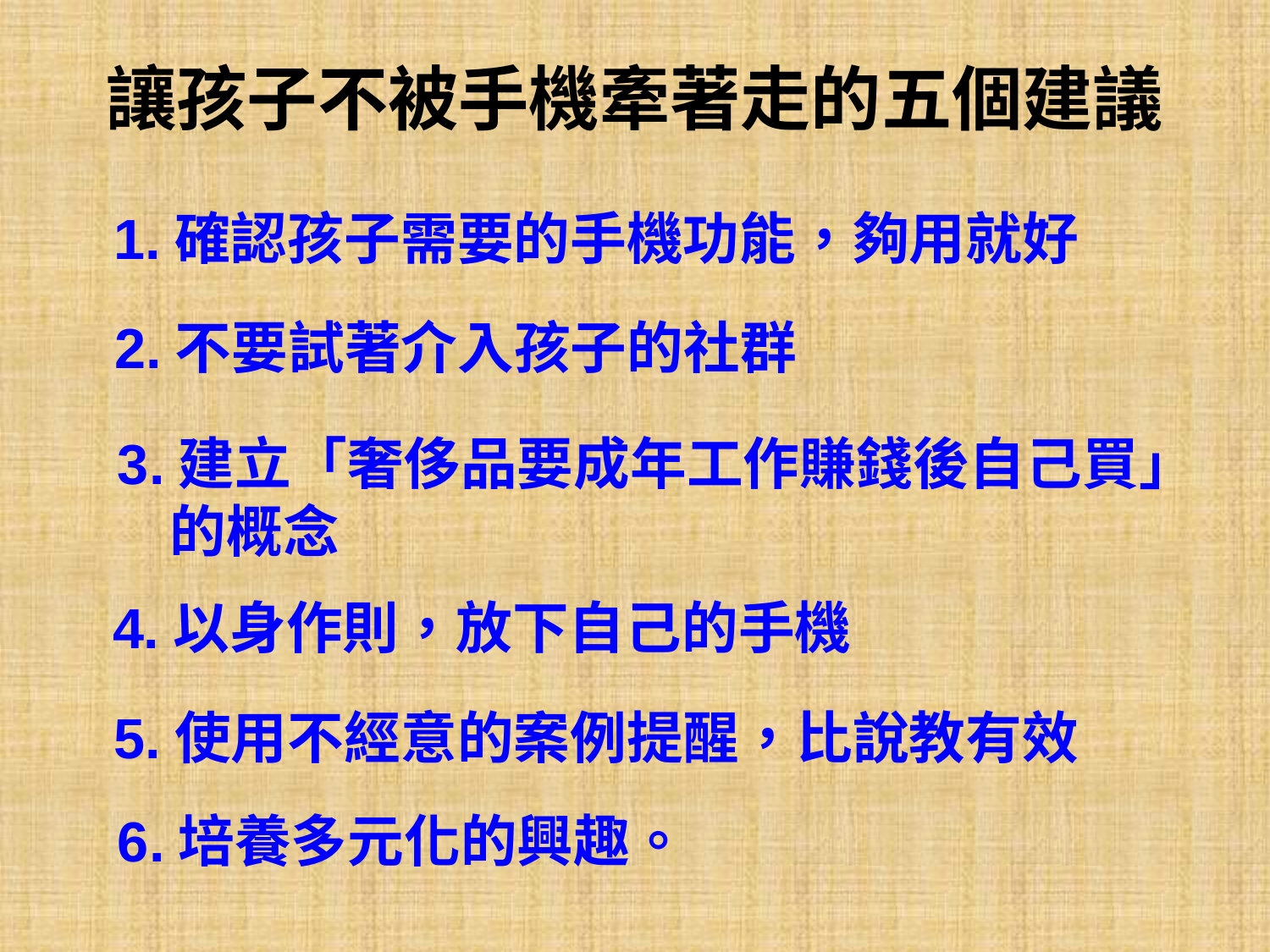

讓孩子不被手機牽著走的五個建議
1.確認孩子需要的手機功能，夠用就好
2.不要試著介入孩子的社群
3.建立「奢侈品要成年工作賺錢後自己買」
   的概念
4.以身作則，放下自己的手機
5.使用不經意的案例提醒，比說教有效
6.培養多元化的興趣。